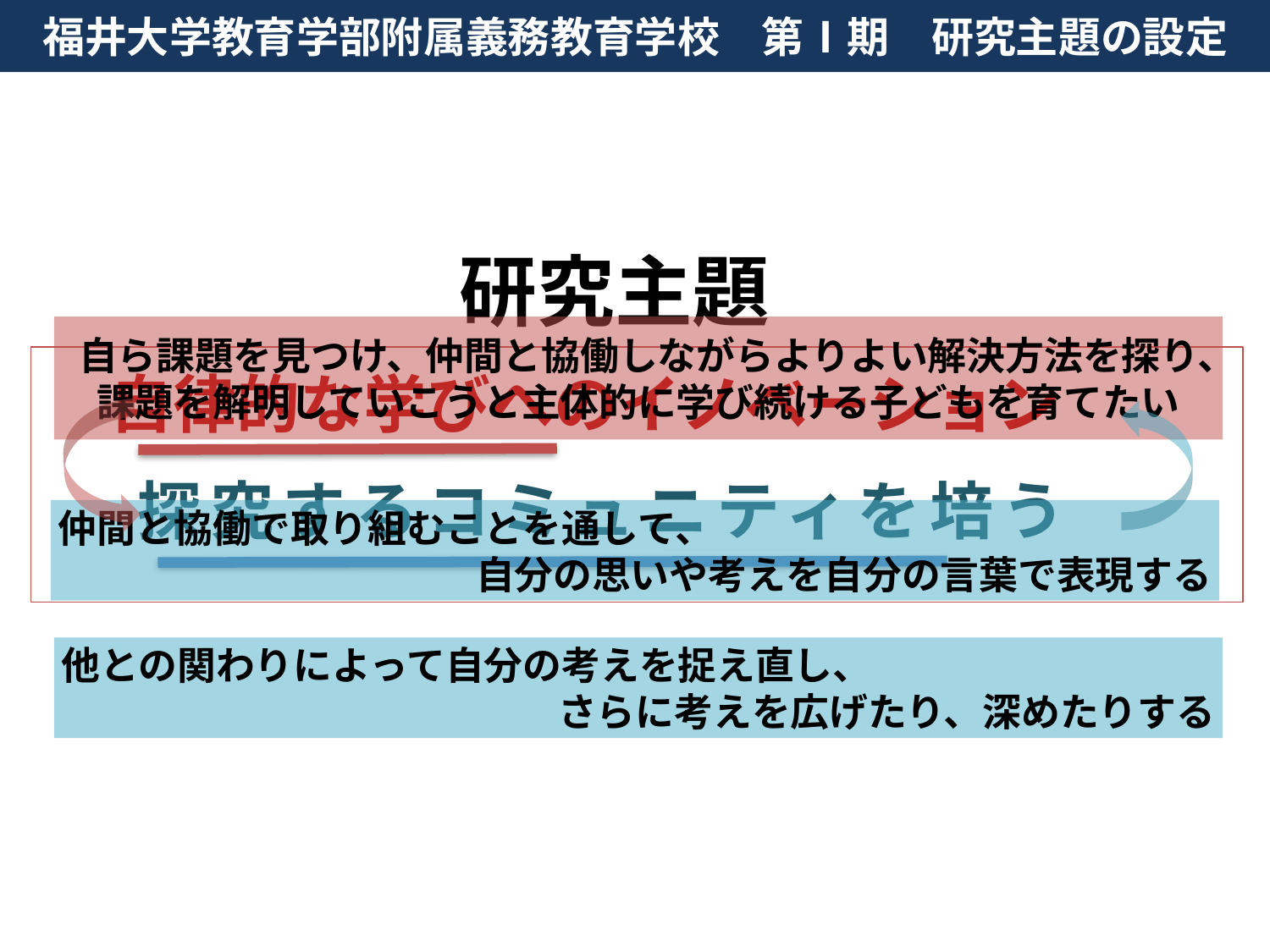

福井大学教育学部附属義務教育学校　第Ⅰ期　研究主題の設定
研究主題
自ら課題を見つけ、仲間と協働しながらよりよい解決方法を探り、課題を解明していこうと主体的に学び続ける子どもを育てたい
      自律的な学びへのイノベーション
   探究するコミュニティを培う

仲間と協働で取り組むことを通して、
自分の思いや考えを自分の言葉で表現する
他との関わりによって自分の考えを捉え直し、
さらに考えを広げたり、深めたりする